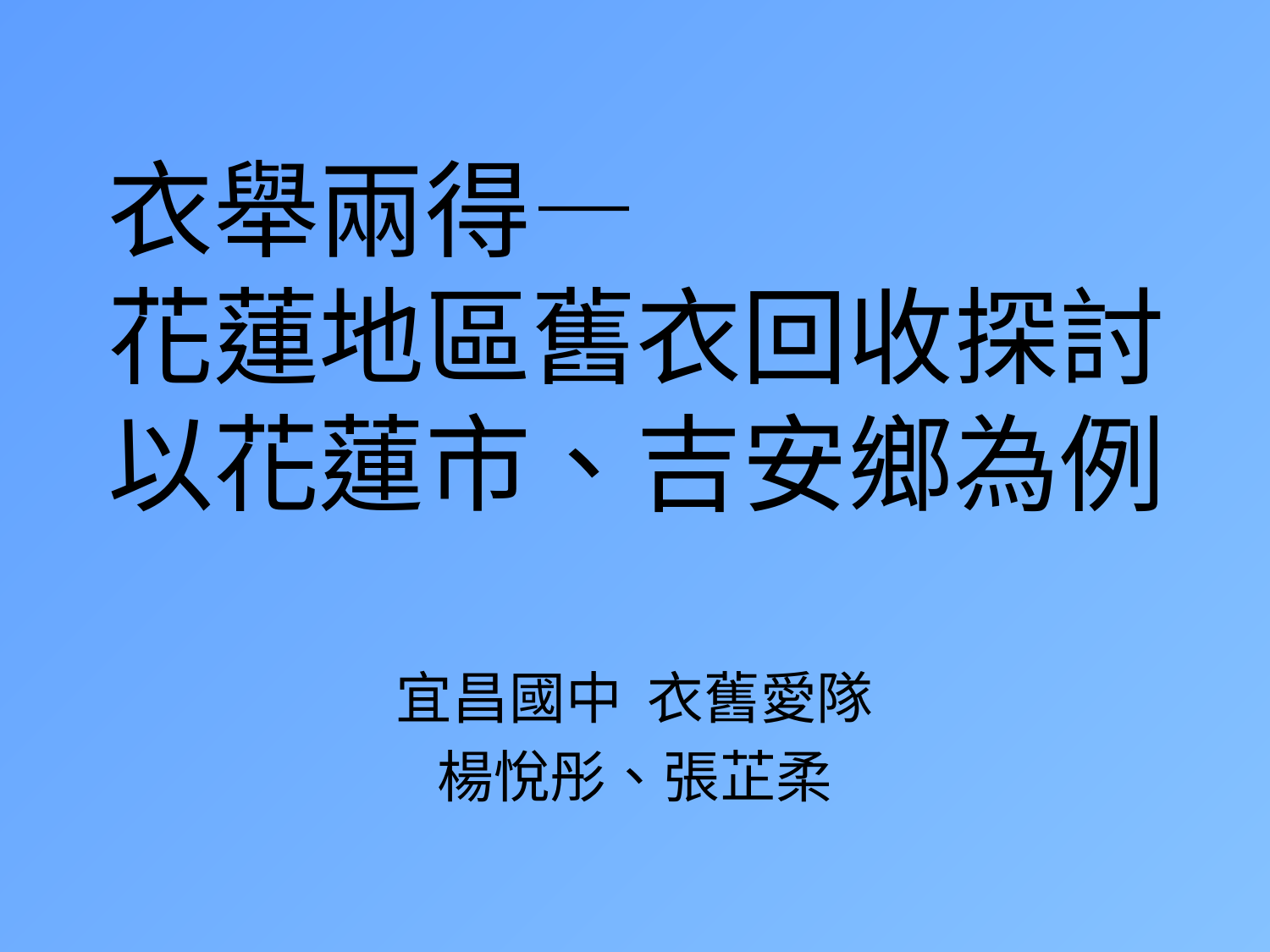

# 衣舉兩得— 花蓮地區舊衣回收探討以花蓮市、吉安鄉為例
宜昌國中  衣舊愛隊
楊悅彤、張芷柔